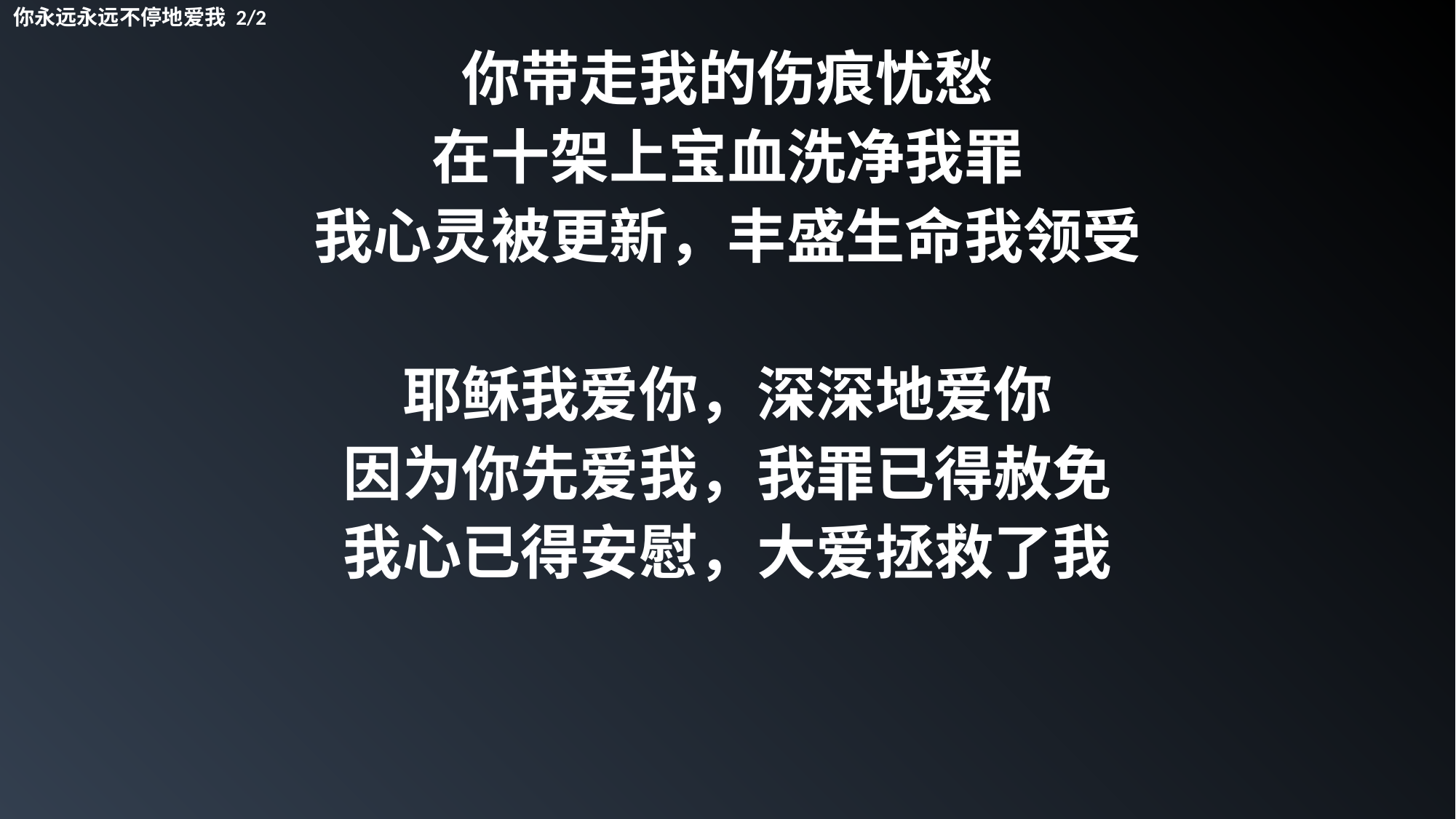

你永远永远不停地爱我 2/2
你带走我的伤痕忧愁
在十架上宝血洗净我罪
我心灵被更新，丰盛生命我领受

耶稣我爱你，深深地爱你
因为你先爱我，我罪已得赦免
我心已得安慰，大爱拯救了我